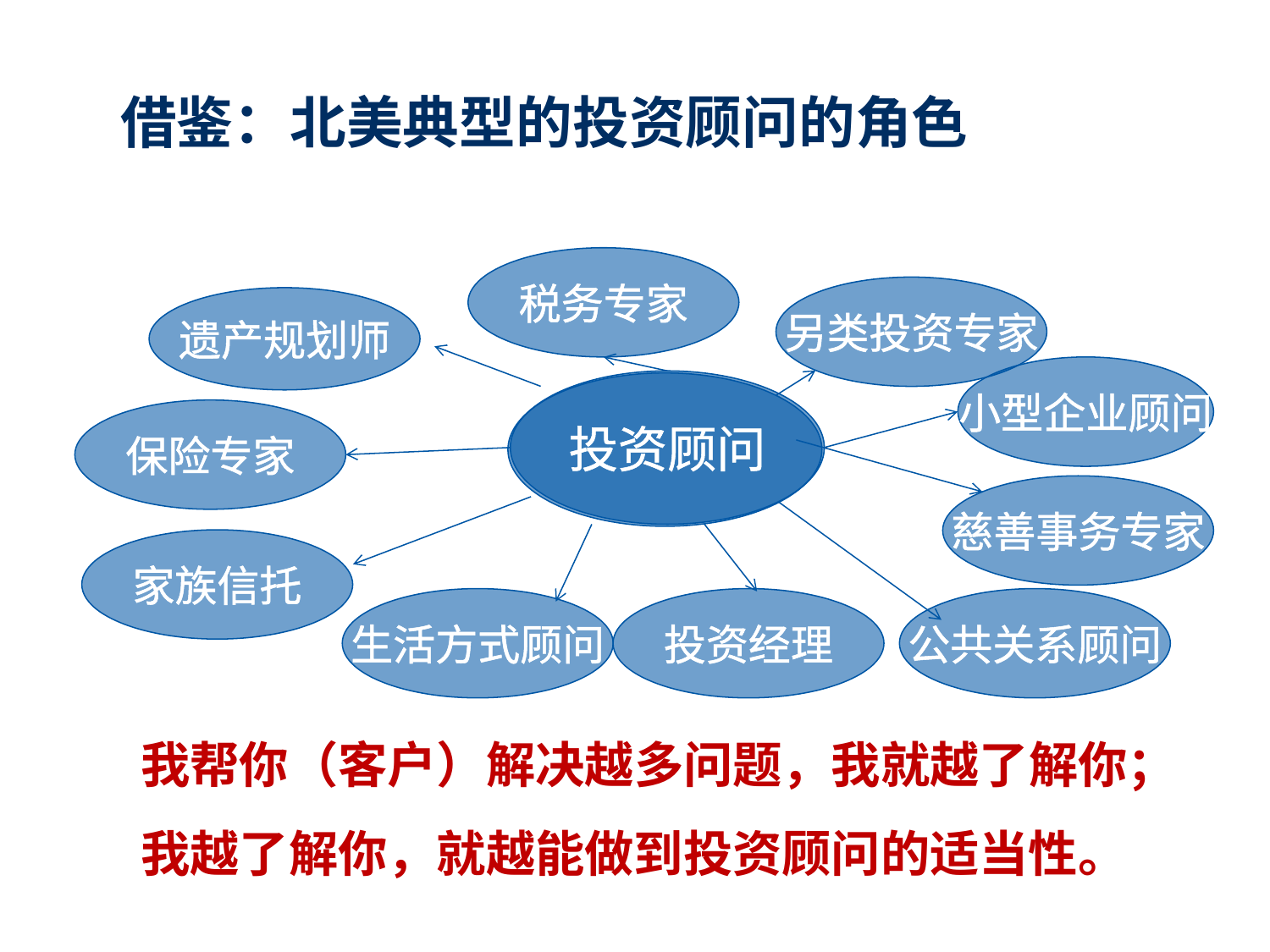

借鉴：北美典型的投资顾问的角色
税务专家
另类投资专家
遗产规划师
小型企业顾问

投资顾问

保险专家
慈善事务专家
家族信托
生活方式顾问
公共关系顾问
投资经理
我帮你（客户）解决越多问题，我就越了解你；
我越了解你，就越能做到投资顾问的适当性。